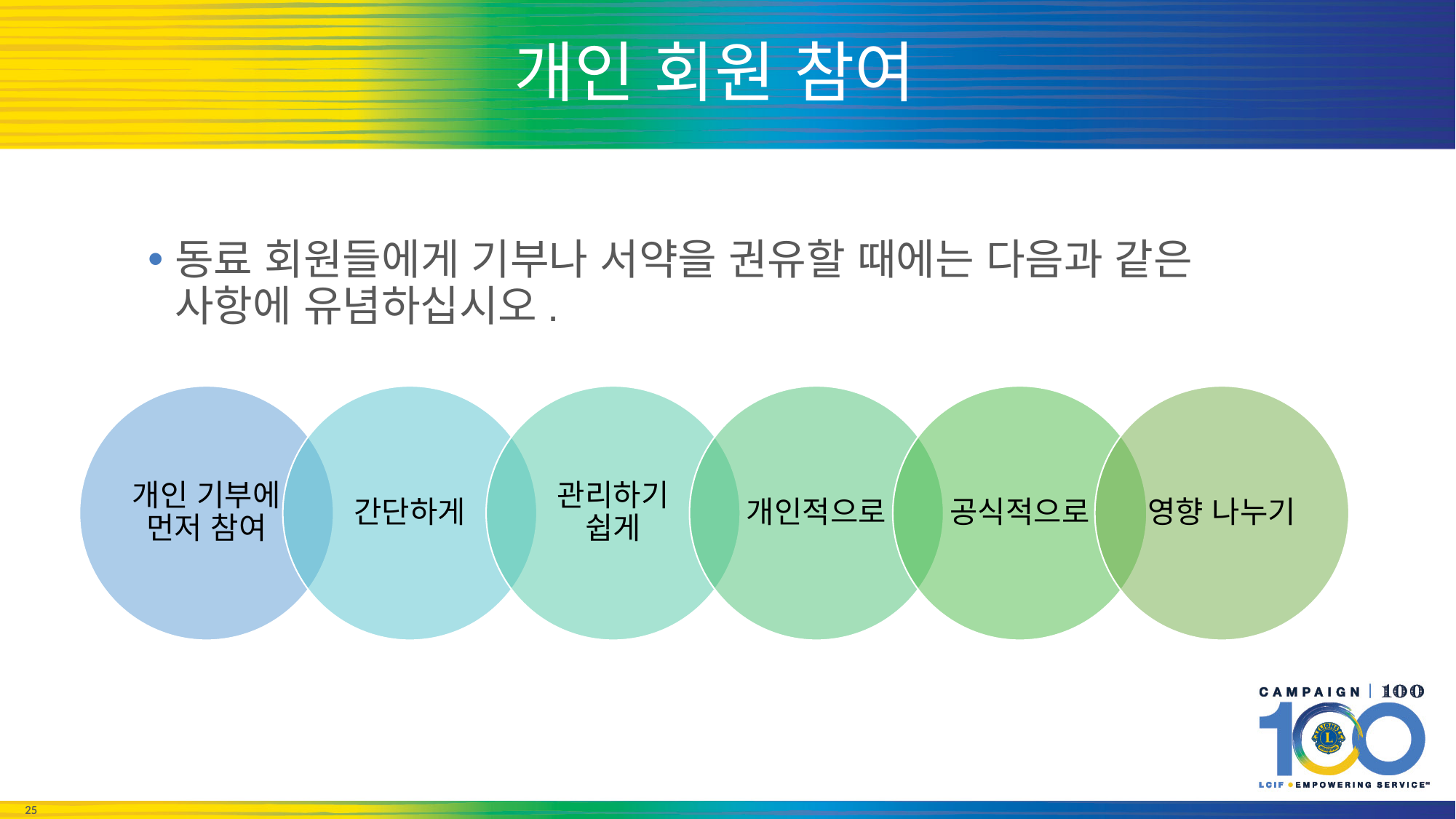

# 개인 회원 참여
동료 회원들에게 기부나 서약을 권유할 때에는 다음과 같은 사항에 유념하십시오.

개인 기부에 먼저 참여
간단하게
관리하기 쉽게
개인적으로
공식적으로
영향 나누기